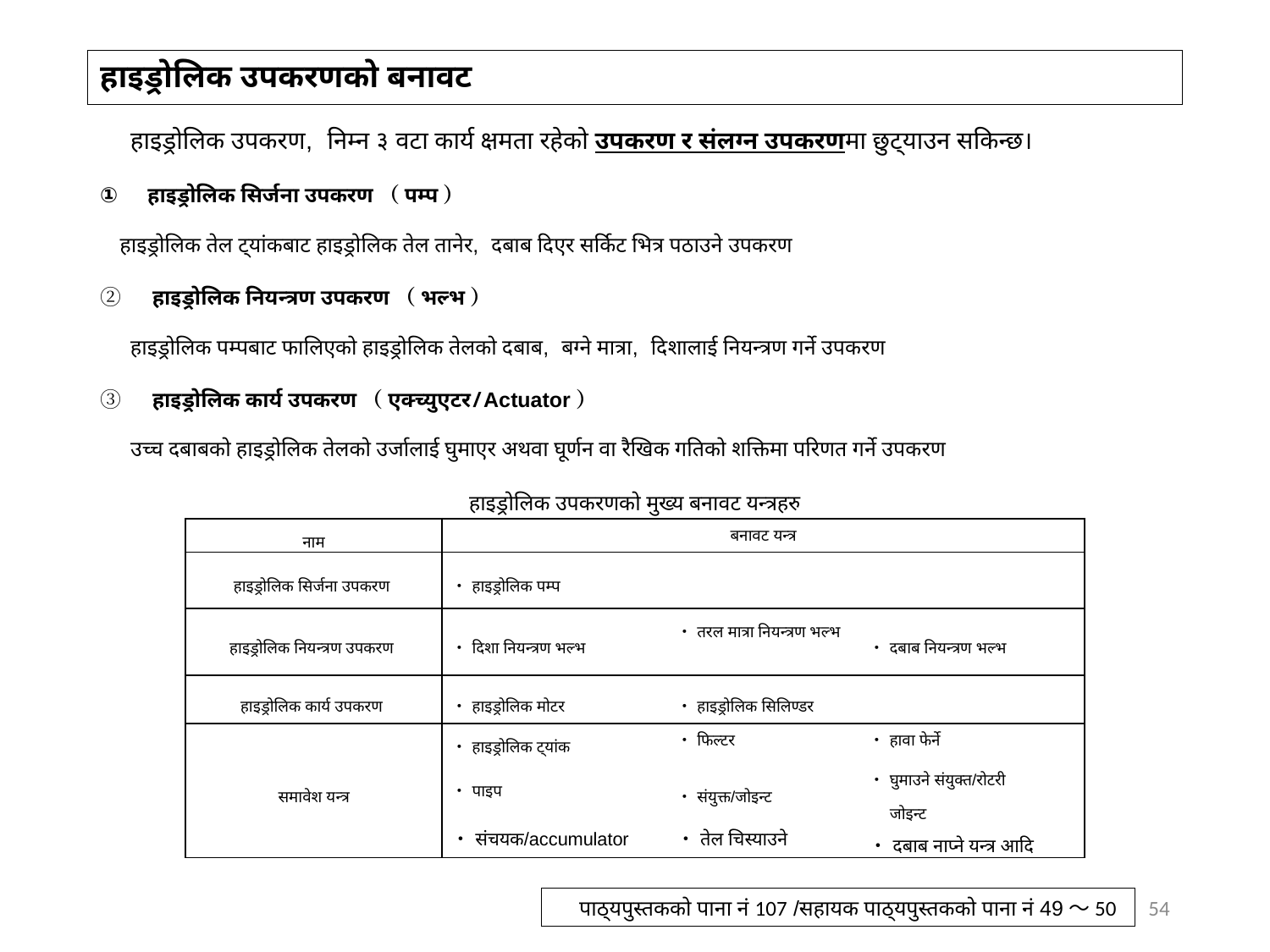

# हाइड्रोलिक उपकरणको बनावट
　हाइड्रोलिक उपकरण, निम्न ३ वटा कार्य क्षमता रहेको उपकरण र संलग्न उपकरणमा छुट्याउन सकिन्छ।
हाइड्रोलिक सिर्जना उपकरण（पम्प）
हाइड्रोलिक तेल ट्यांकबाट हाइड्रोलिक तेल तानेर, दबाब दिएर सर्किट भित्र पठाउने उपकरण
②　हाइड्रोलिक नियन्त्रण उपकरण（भल्भ）
हाइड्रोलिक पम्पबाट फालिएको हाइड्रोलिक तेलको दबाब, बग्ने मात्रा, दिशालाई नियन्त्रण गर्ने उपकरण
③　हाइड्रोलिक कार्य उपकरण（एक्च्युएटर/Actuator）
उच्च दबाबको हाइड्रोलिक तेलको उर्जालाई घुमाएर अथवा घूर्णन वा रैखिक गतिको शक्तिमा परिणत गर्ने उपकरण
हाइड्रोलिक उपकरणको मुख्य बनावट यन्त्रहरु
| नाम | बनावट यन्त्र |  |  |
| --- | --- | --- | --- |
| हाइड्रोलिक सिर्जना उपकरण | ・हाइड्रोलिक पम्प |  |  |
| हाइड्रोलिक नियन्त्रण उपकरण | ・दिशा नियन्त्रण भल्भ | ・तरल मात्रा नियन्त्रण भल्भ | ・दबाब नियन्त्रण भल्भ |
| हाइड्रोलिक कार्य उपकरण | ・हाइड्रोलिक मोटर | ・हाइड्रोलिक सिलिण्डर |  |
| समावेश यन्त्र | ・हाइड्रोलिक ट्यांक | ・फिल्टर | ・हावा फेर्ने |
|  | ・पाइप | ・संयुक्त/जोइन्ट | ・घुमाउने संयुक्त/रोटरी 　जोइन्ट |
|  | ・संचयक/accumulator | ・तेल चिस्याउने | ・दबाब नाप्ने यन्त्र आदि |
54
पाठ्यपुस्तकको पाना नं 107 /सहायक पाठ्यपुस्तकको पाना नं 49～50